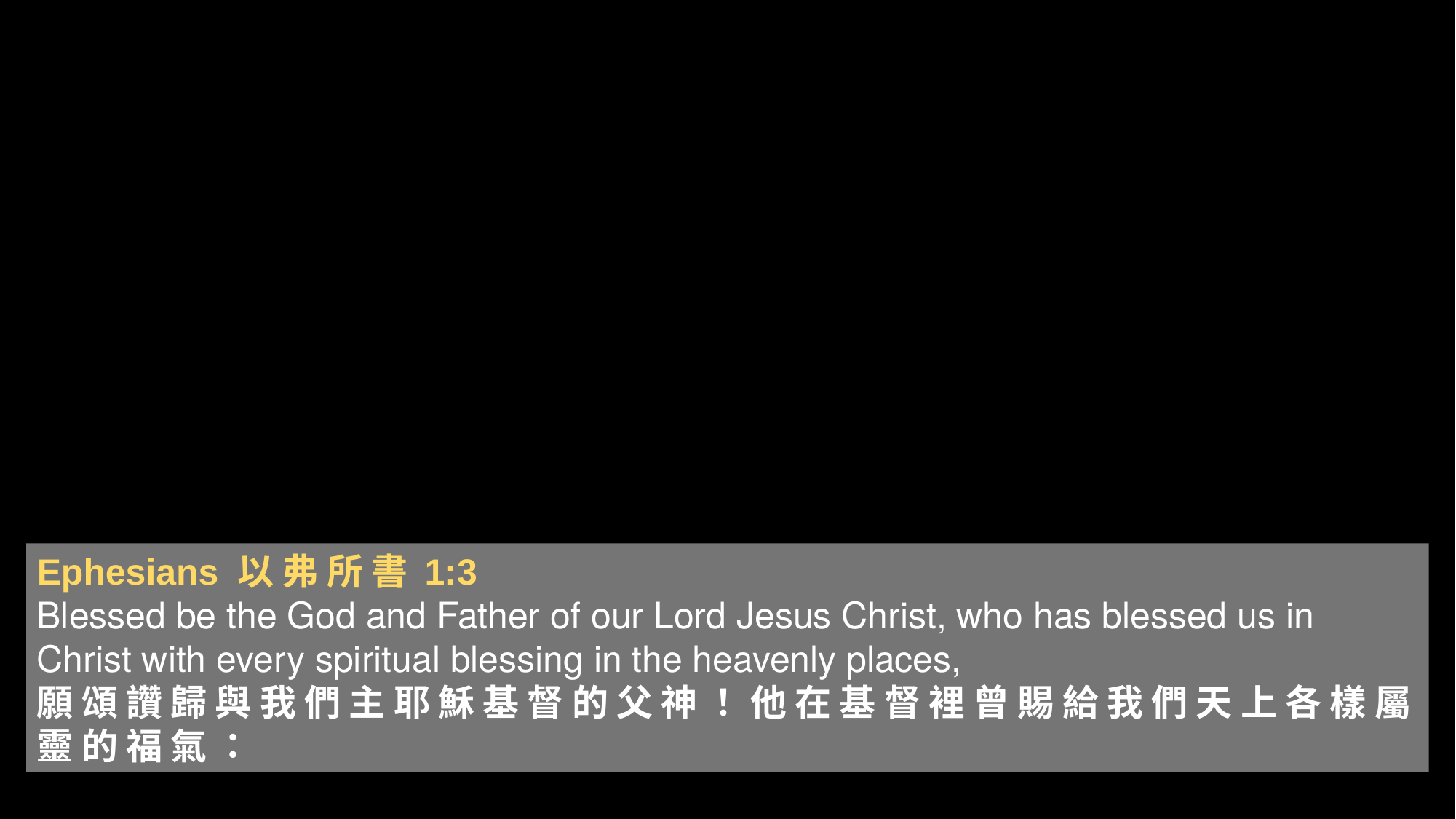

Ephesians 以 弗 所 書 1:3
Blessed be the God and Father of our Lord Jesus Christ, who has blessed us in Christ with every spiritual blessing in the heavenly places,
願 頌 讚 歸 與 我 們 主 耶 穌 基 督 的 父 神 ！ 他 在 基 督 裡 曾 賜 給 我 們 天 上 各 樣 屬 靈 的 福 氣 ：